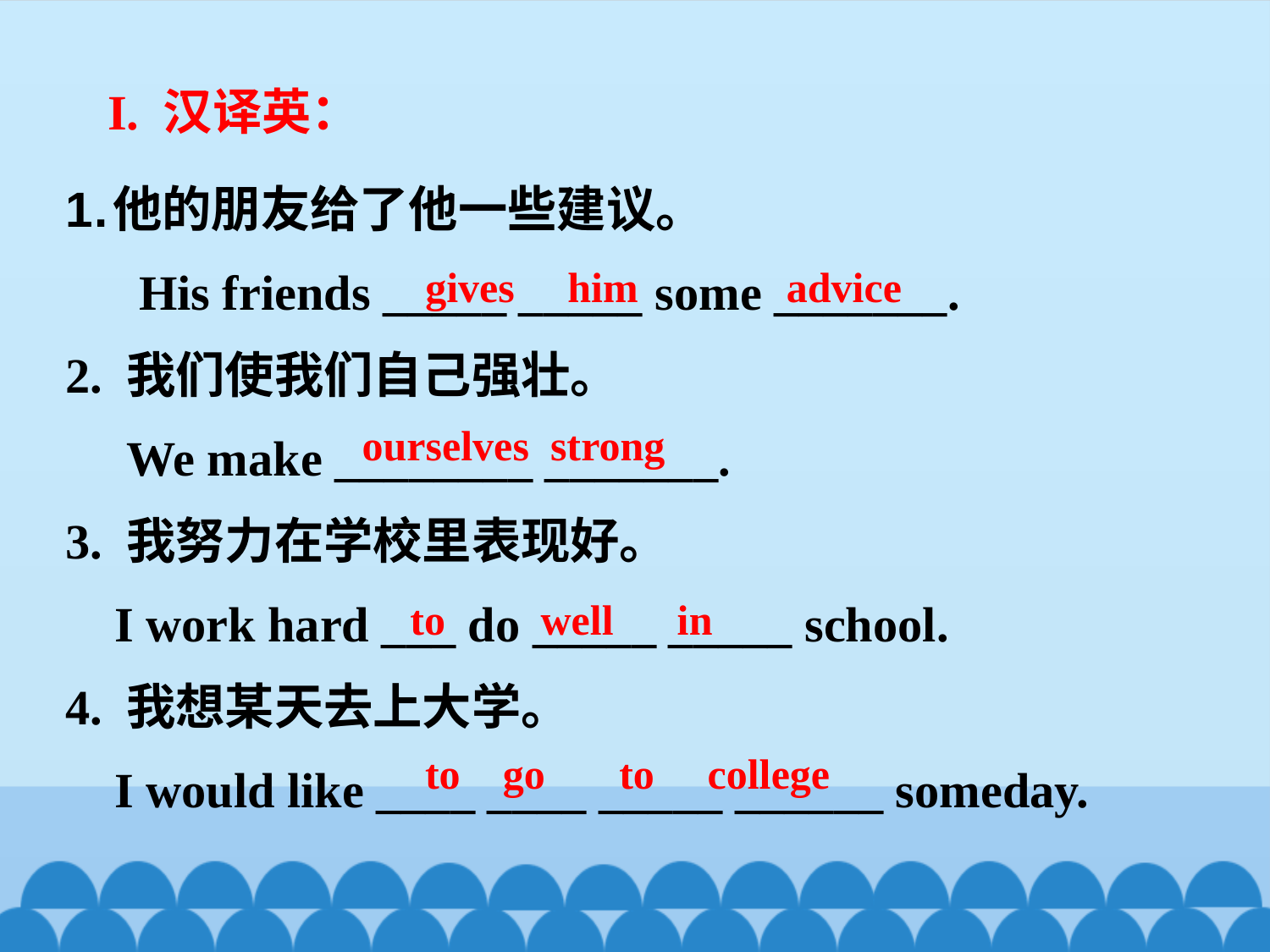

I. 汉译英：
他的朋友给了他一些建议。
      His friends _____ _____ some _______.
2. 我们使我们自己强壮。
     We make ________ _______.
3. 我努力在学校里表现好。
    I work hard ___ do _____ _____ school.
4. 我想某天去上大学。
    I would like ____ ____ _____ ______ someday.
gives     him              advice
ourselves  strong
to         well      in
to    go       to     college